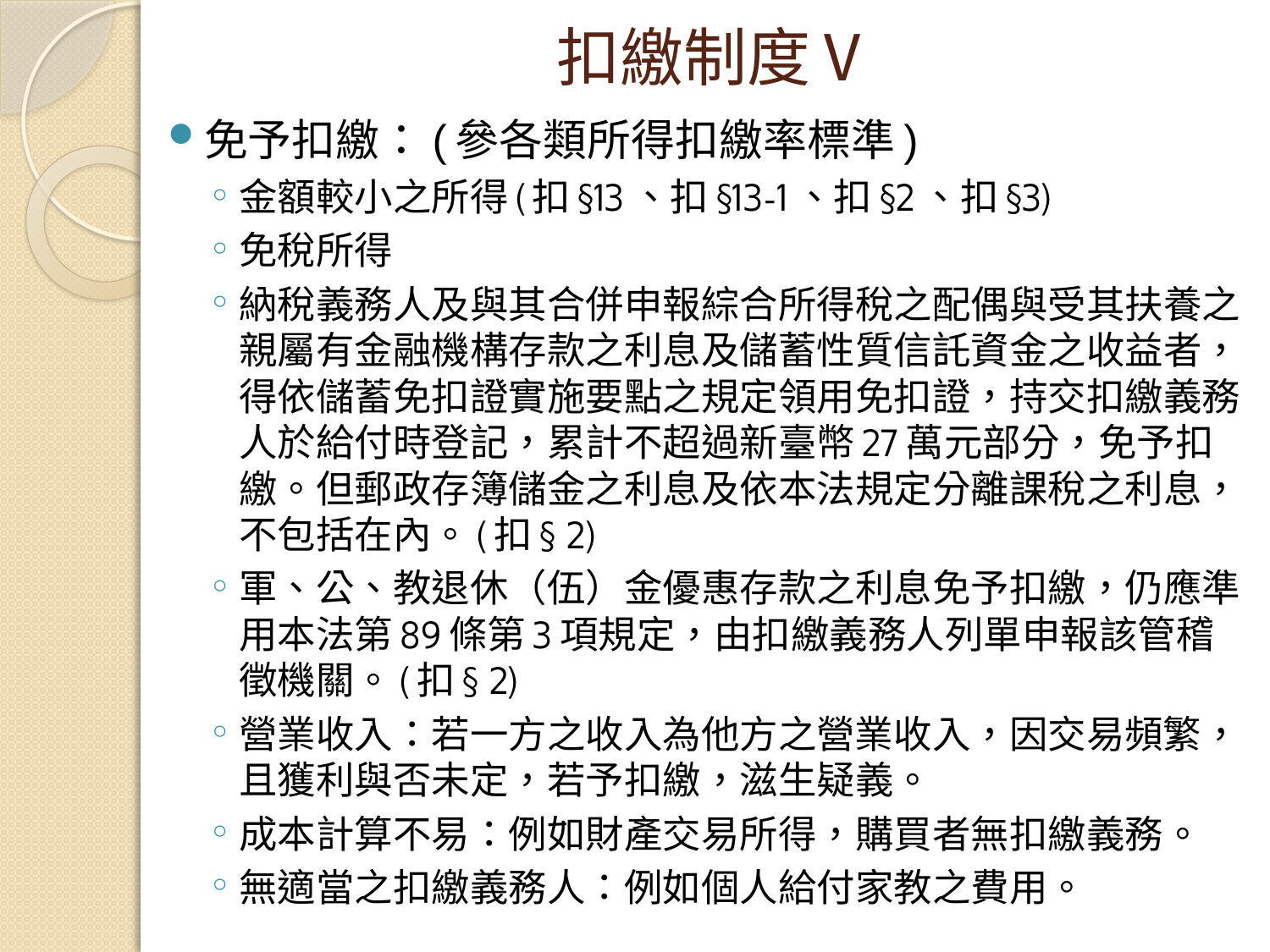

# 扣繳制度Ⅴ
免予扣繳：(參各類所得扣繳率標準)
金額較小之所得(扣§13、扣§13-1、扣§2、扣§3)
免稅所得
納稅義務人及與其合併申報綜合所得稅之配偶與受其扶養之親屬有金融機構存款之利息及儲蓄性質信託資金之收益者，得依儲蓄免扣證實施要點之規定領用免扣證，持交扣繳義務人於給付時登記，累計不超過新臺幣27萬元部分，免予扣繳。但郵政存簿儲金之利息及依本法規定分離課稅之利息，不包括在內。(扣§ 2)
軍、公、教退休（伍）金優惠存款之利息免予扣繳，仍應準用本法第89條第3項規定，由扣繳義務人列單申報該管稽徵機關。(扣§ 2)
營業收入：若一方之收入為他方之營業收入，因交易頻繁，且獲利與否未定，若予扣繳，滋生疑義。
成本計算不易：例如財產交易所得，購買者無扣繳義務。
無適當之扣繳義務人：例如個人給付家教之費用。